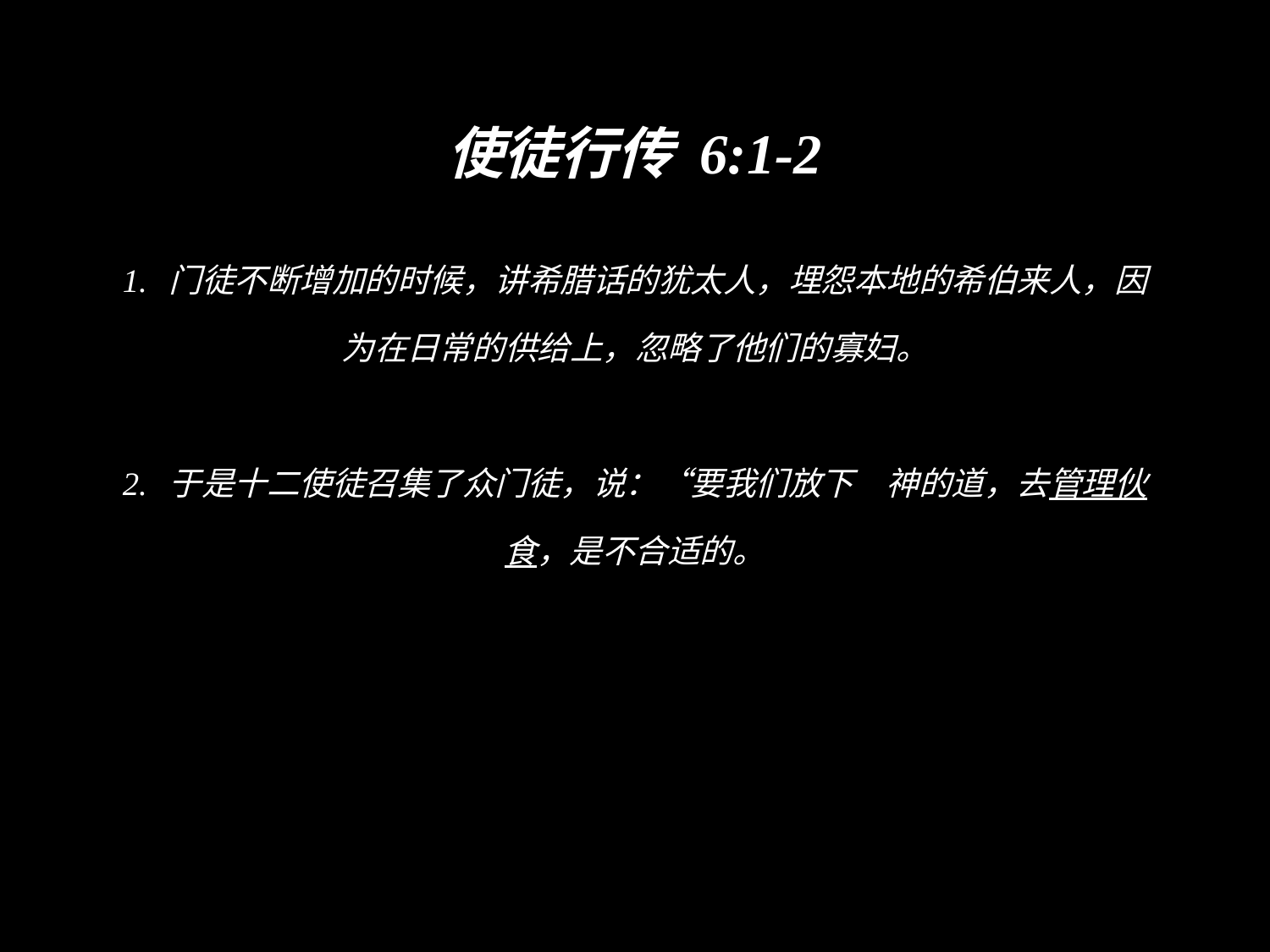

使徒行传 6:1-2

1. 门徒不断增加的时候，讲希腊话的犹太人，埋怨本地的希伯来人，因为在日常的供给上，忽略了他们的寡妇。

2. 于是十二使徒召集了众门徒，说：“要我们放下　神的道，去管理伙食，是不合适的。